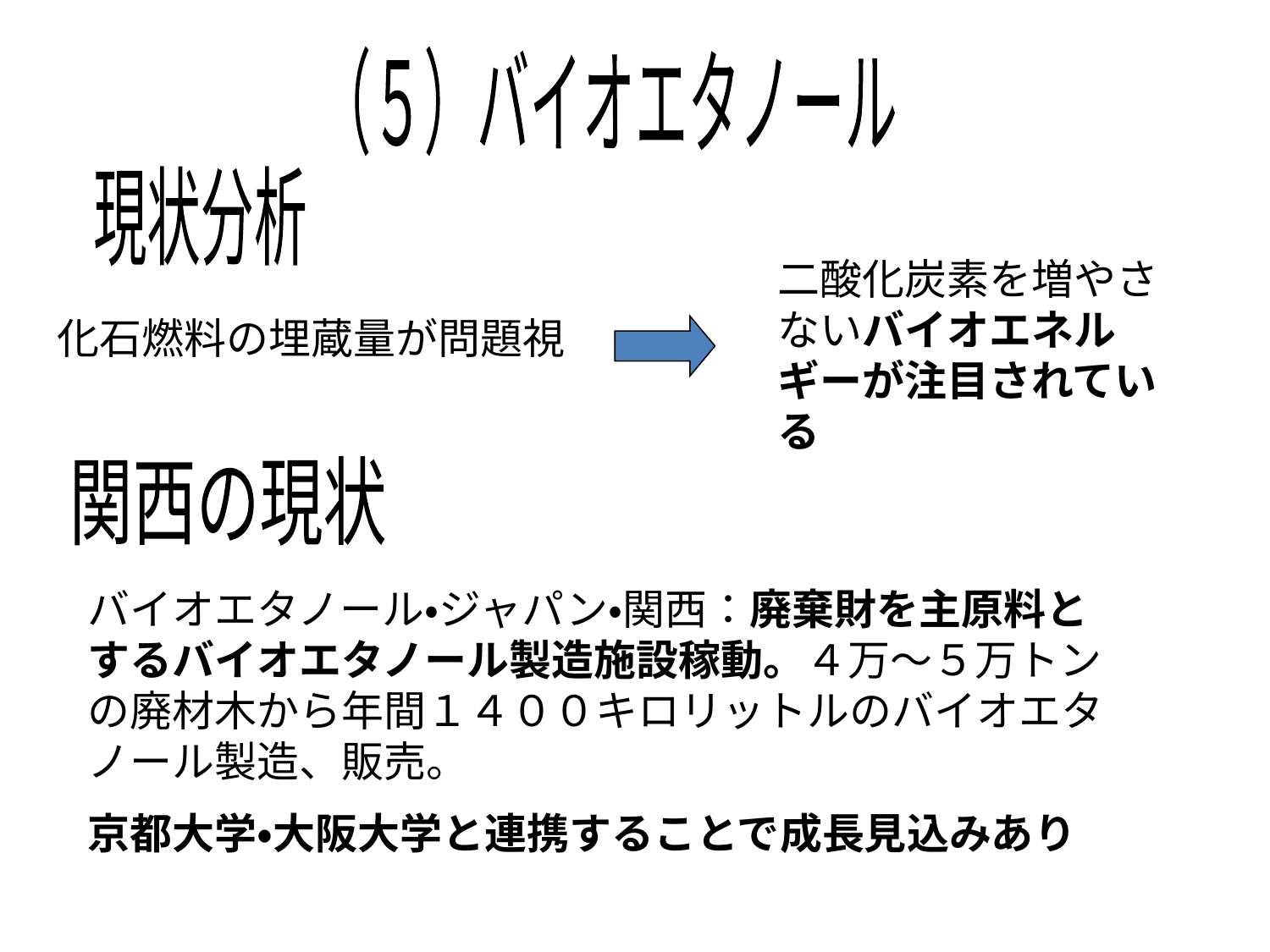

（５）バイオエタノール
現状分析
二酸化炭素を増やさないバイオエネルギーが注目されている
化石燃料の埋蔵量が問題視

関西の現状
バイオエタノール・ジャパン・関西：廃棄財を主原料とするバイオエタノール製造施設稼動。４万～５万トンの廃材木から年間１４００キロリットルのバイオエタノール製造、販売。
京都大学・大阪大学と連携することで成長見込みあり